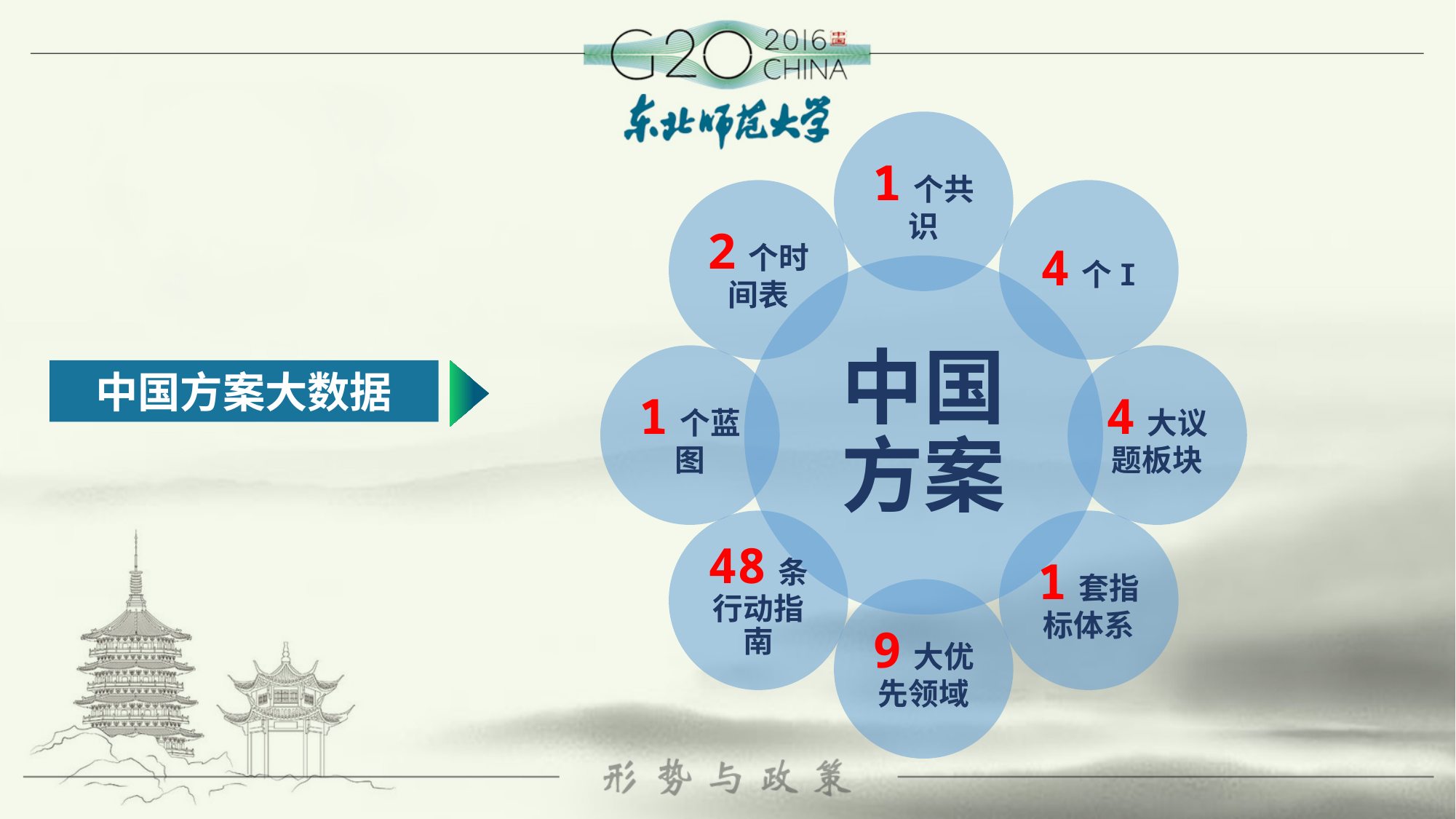

中国方案
1个共识
4个I
4大议题板块
1套指标体系
9大优先领域
48条行动指南
1个蓝图
2个时间表
中国方案大数据